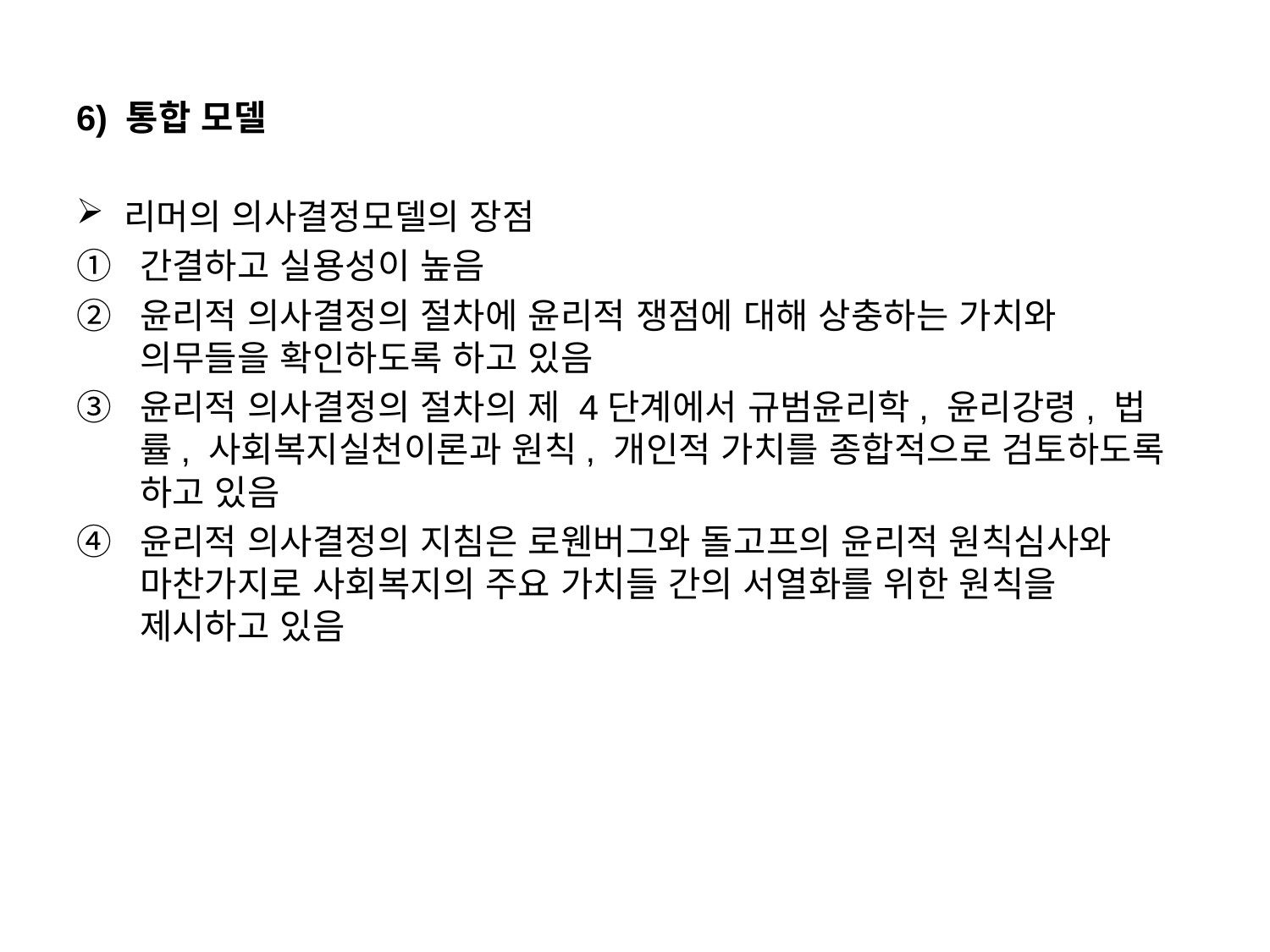

6) 통합 모델

리머의 의사결정모델의 장점
간결하고 실용성이 높음
윤리적 의사결정의 절차에 윤리적 쟁점에 대해 상충하는 가치와 의무들을 확인하도록 하고 있음
윤리적 의사결정의 절차의 제 4단계에서 규범윤리학, 윤리강령, 법률, 사회복지실천이론과 원칙, 개인적 가치를 종합적으로 검토하도록 하고 있음
윤리적 의사결정의 지침은 로웬버그와 돌고프의 윤리적 원칙심사와 마찬가지로 사회복지의 주요 가치들 간의 서열화를 위한 원칙을 제시하고 있음